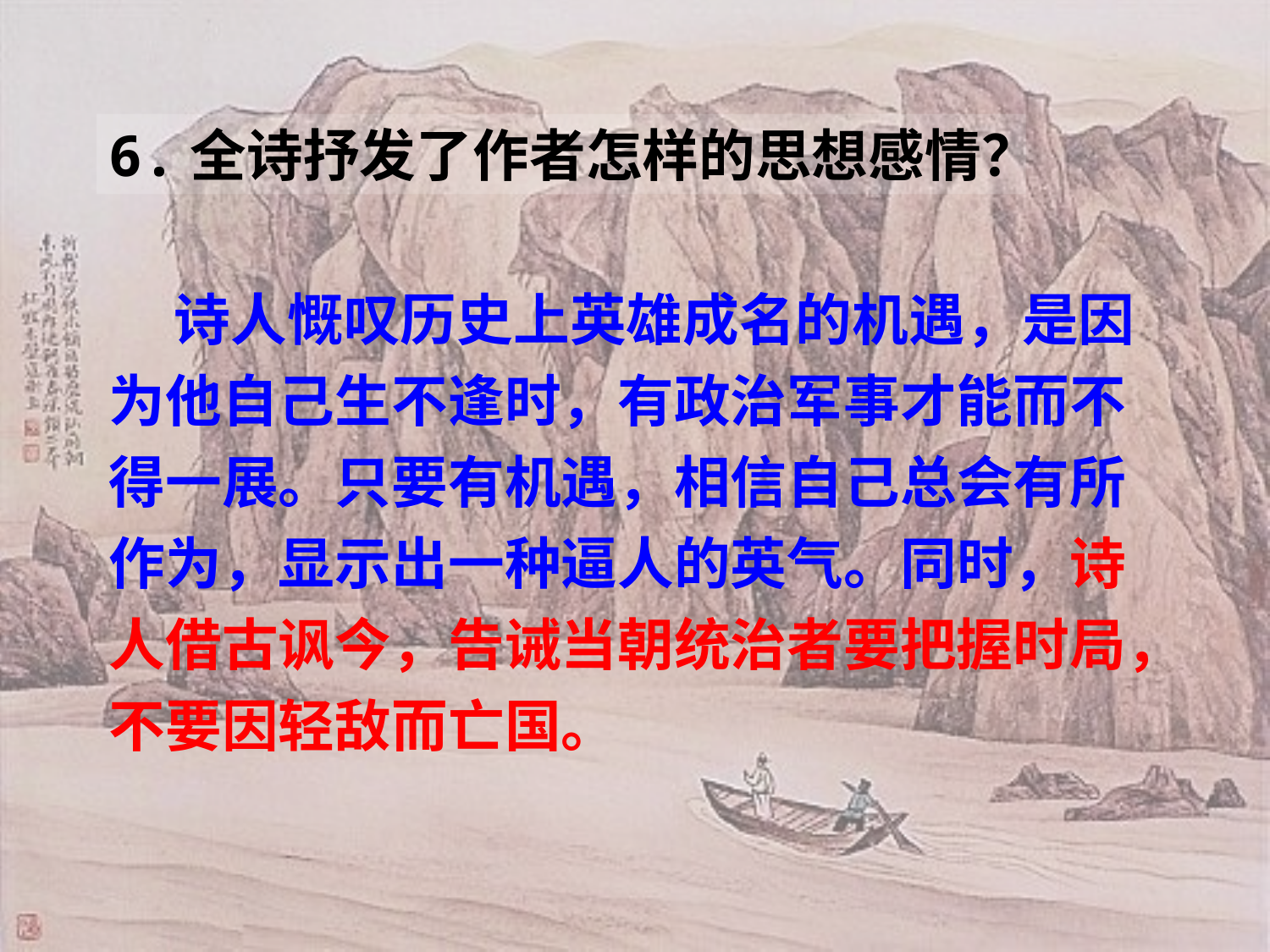

6.全诗抒发了作者怎样的思想感情？
    诗人慨叹历史上英雄成名的机遇，是因为他自己生不逢时，有政治军事才能而不得一展。只要有机遇，相信自己总会有所作为，显示出一种逼人的英气。同时，诗人借古讽今，告诫当朝统治者要把握时局，不要因轻敌而亡国。